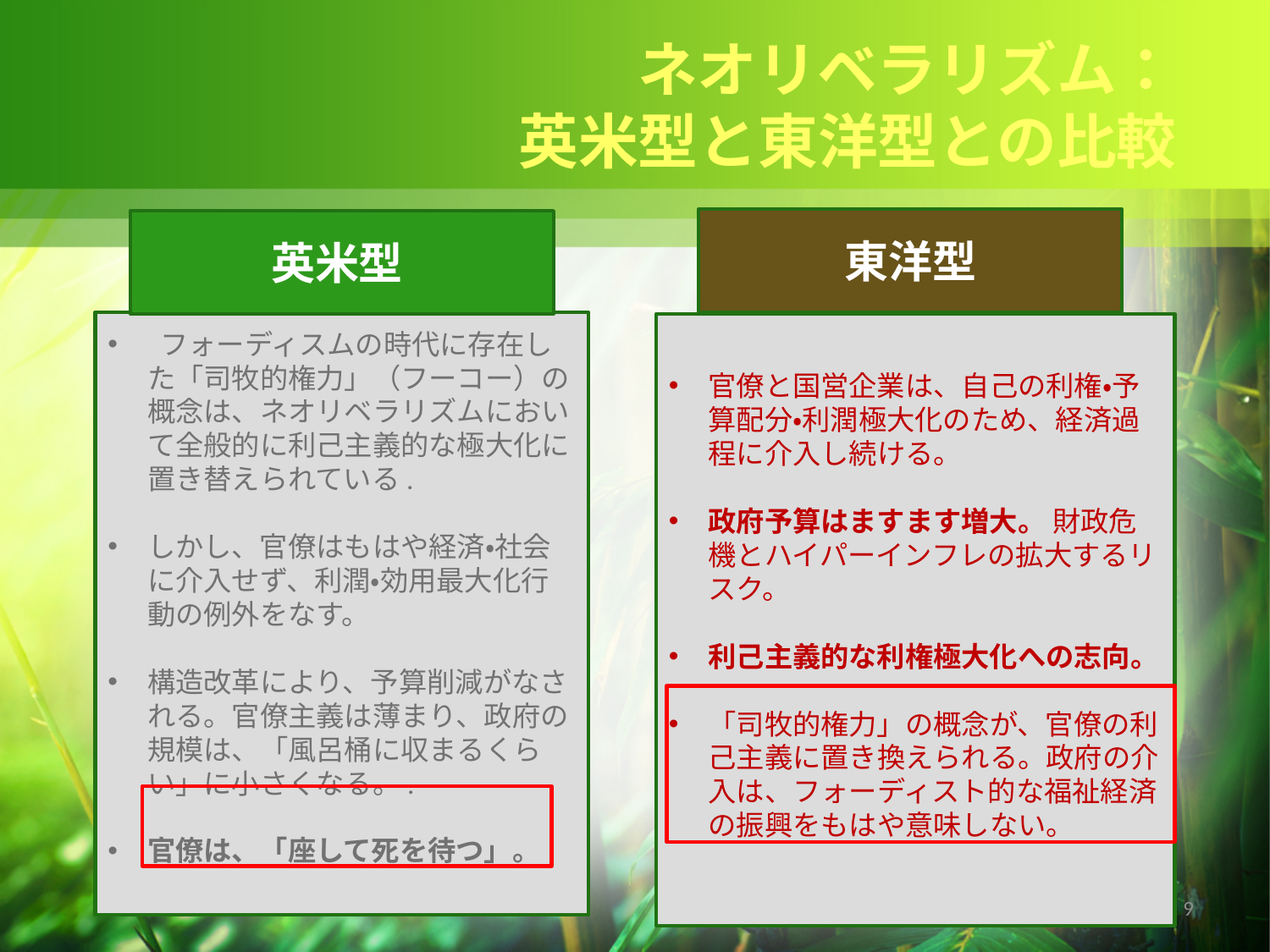

ネオリベラリズム：
英米型と東洋型との比較
東洋型
英米型
 フォーディスムの時代に存在した「司牧的権力」（フーコー）の概念は、ネオリベラリズムにおいて全般的に利己主義的な極大化に置き替えられている.

しかし、官僚はもはや経済・社会に介入せず、利潤・効用最大化行動の例外をなす。

構造改革により、予算削減がなされる。官僚主義は薄まり、政府の規模は、「風呂桶に収まるくらい」に小さくなる。.

官僚は、「座して死を待つ」。

官僚と国営企業は、自己の利権・予算配分・利潤極大化のため、経済過程に介入し続ける。

政府予算はますます増大。 財政危機とハイパーインフレの拡大するリスク。

利己主義的な利権極大化への志向。

「司牧的権力」の概念が、官僚の利己主義に置き換えられる。政府の介入は、フォーディスト的な福祉経済の振興をもはや意味しない。

9